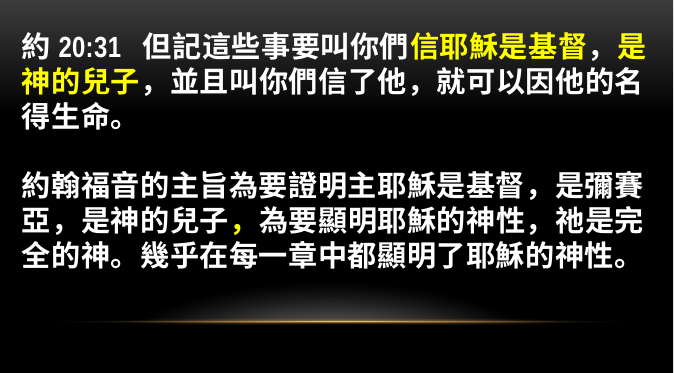

# 約20:31  但記這些事要叫你們信耶穌是基督，是神的兒子，並且叫你們信了他，就可以因他的名得生命。 約翰福音的主旨為要證明主耶穌是基督，是彌賽亞，是神的兒子，為要顯明耶穌的神性，祂是完全的神。幾乎在每一章中都顯明了耶穌的神性。